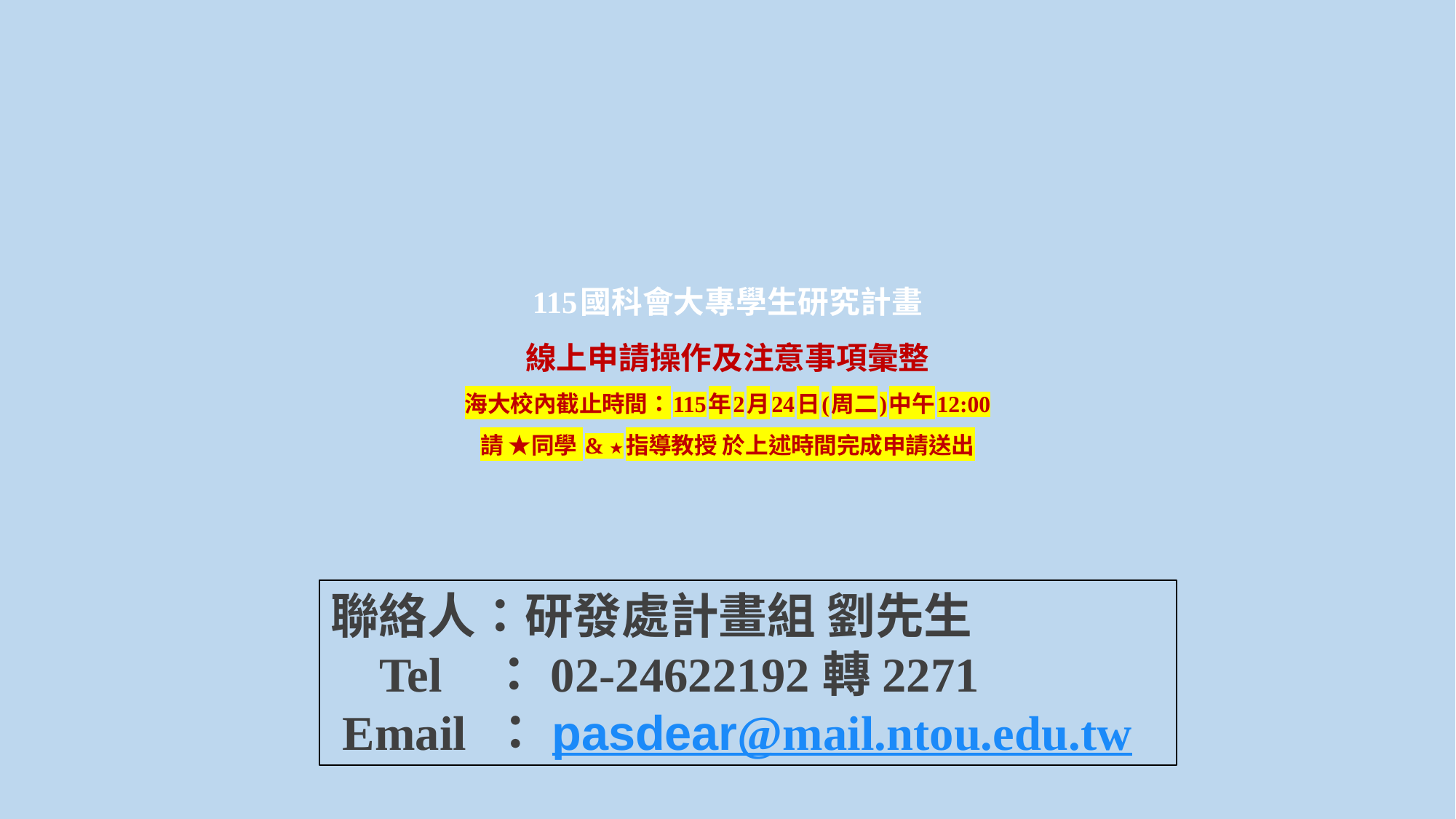

# 115國科會大專學生研究計畫 線上申請操作及注意事項彙整 海大校內截止時間：115年2月24日(周二)中午12:00 請 ★同學 & ★指導教授 於上述時間完成申請送出
聯絡人：研發處計畫組 劉先生
    Tel   ：02-24622192轉2271
 Email ：pasdear@mail.ntou.edu.tw